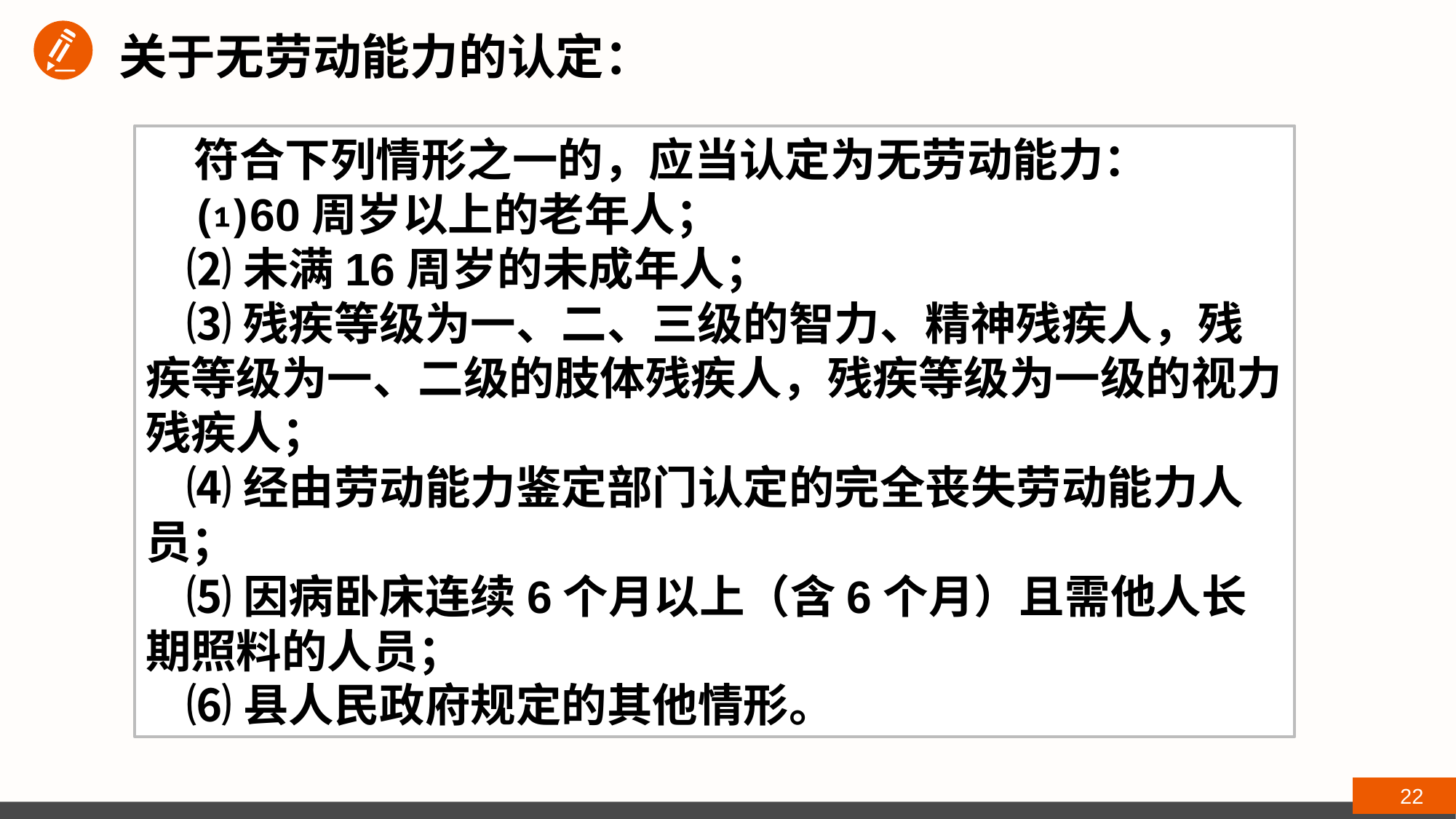

关于无劳动能力的认定：
    符合下列情形之一的，应当认定为无劳动能力：
    ⑴60周岁以上的老年人；
    ⑵未满16周岁的未成年人；
    ⑶残疾等级为一、二、三级的智力、精神残疾人，残疾等级为一、二级的肢体残疾人，残疾等级为一级的视力残疾人；
    ⑷经由劳动能力鉴定部门认定的完全丧失劳动能力人员；
    ⑸因病卧床连续6个月以上（含6个月）且需他人长期照料的人员；
    ⑹县人民政府规定的其他情形。